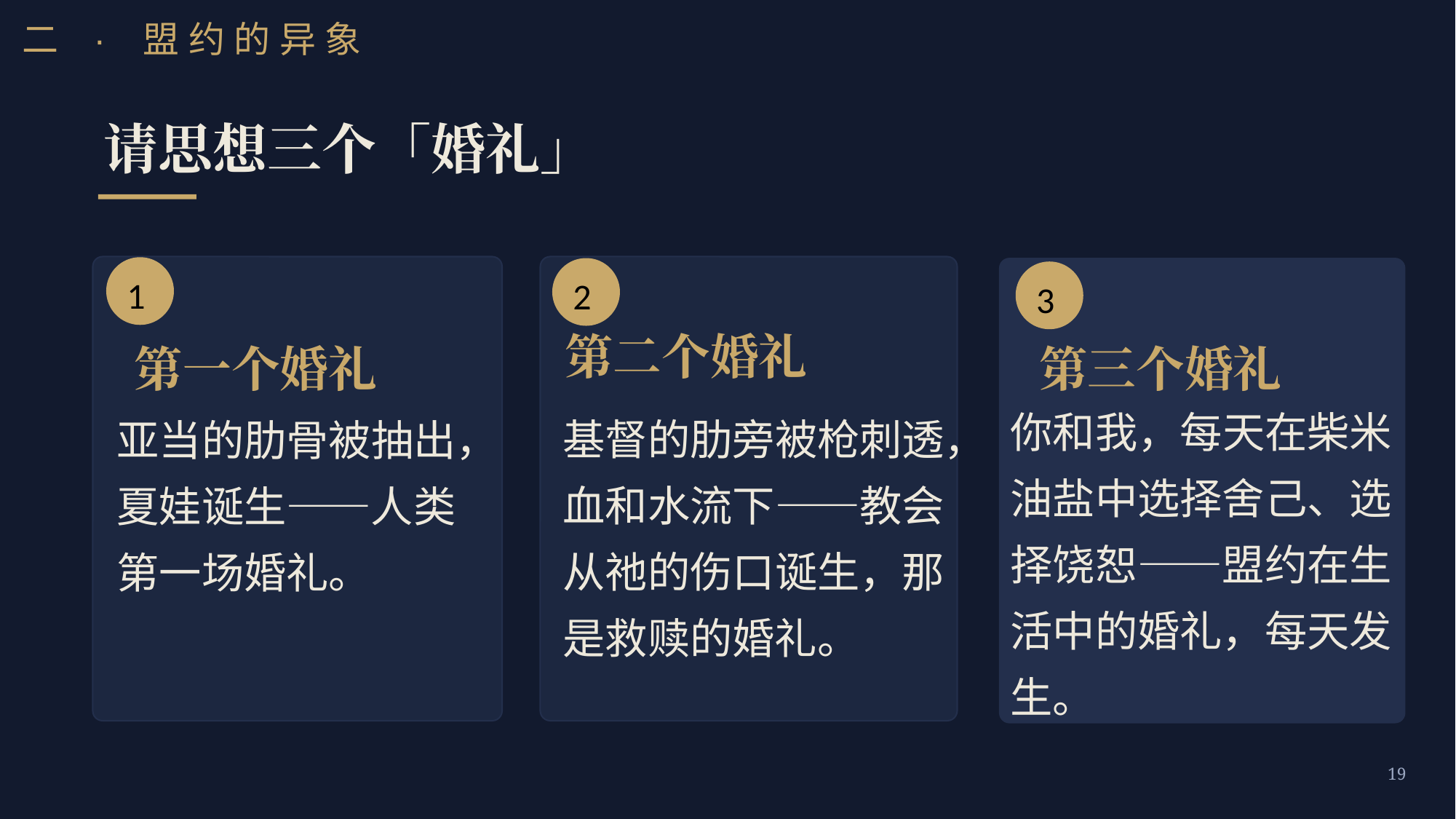

二 · 盟约的异象
请思想三个「婚礼」

1
2

3

第二个婚礼
第一个婚礼
第三个婚礼
你和我，每天在柴米油盐中选择舍己、选择饶恕——盟约在生活中的婚礼，每天发生。
基督的肋旁被枪刺透，血和水流下——教会从祂的伤口诞生，那是救赎的婚礼。
亚当的肋骨被抽出，夏娃诞生——人类第一场婚礼。
19